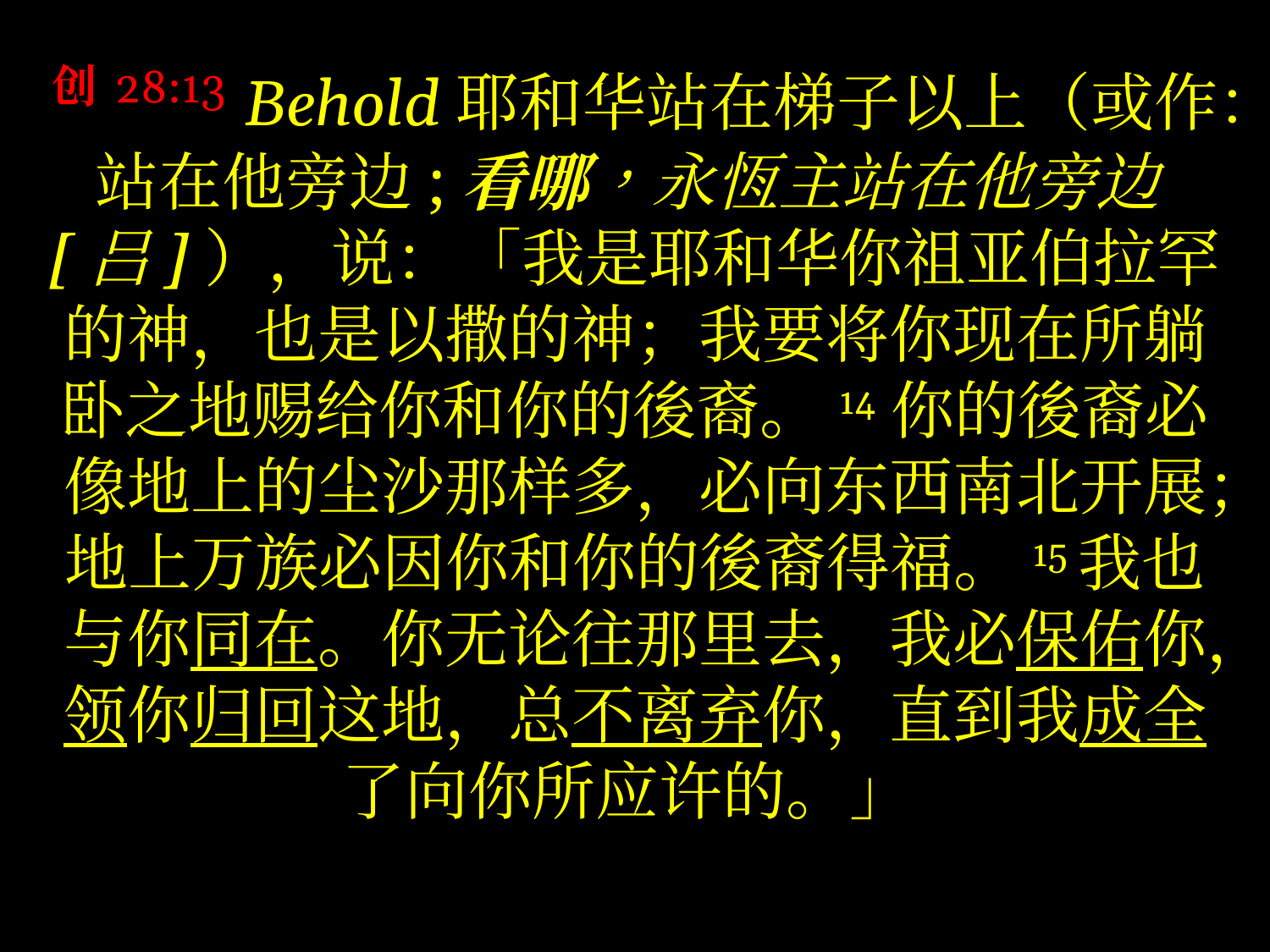

创28:13 Behold耶和华站在梯子以上（或作：站在他旁边;看哪，永恆主站在他旁边[吕]），说：「我是耶和华你祖亚伯拉罕的神，也是以撒的神；我要将你现在所躺卧之地赐给你和你的後裔。14你的後裔必像地上的尘沙那样多，必向东西南北开展；地上万族必因你和你的後裔得福。15 我也与你同在。你无论往那里去，我必保佑你，领你归回这地，总不离弃你，直到我成全了向你所应许的。」